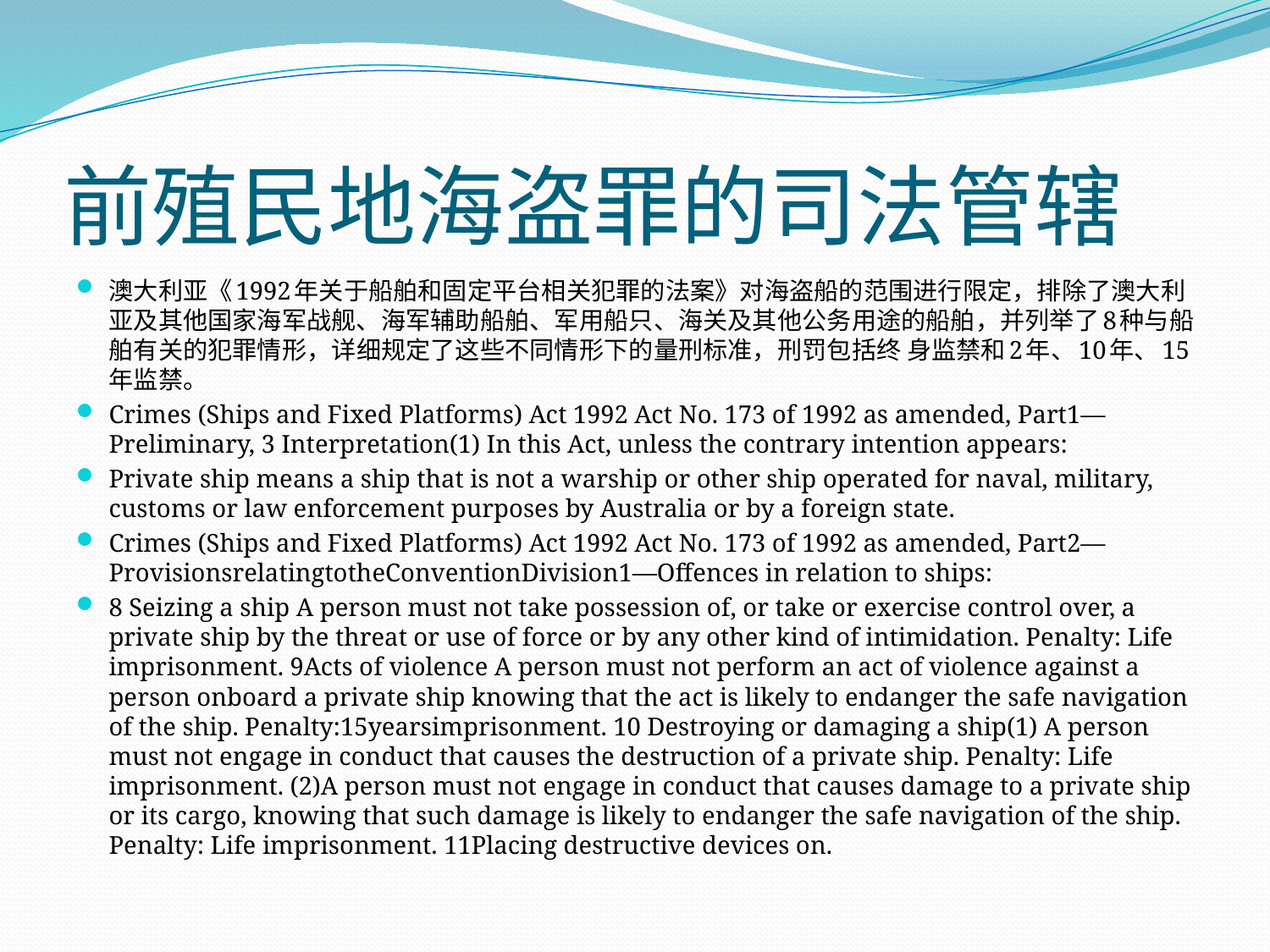

# 前殖民地海盗罪的司法管辖
澳大利亚《1992年关于船舶和固定平台相关犯罪的法案》对海盗船的范围进行限定，排除了澳大利亚及其他国家海军战舰、海军辅助船舶、军用船只、海关及其他公务用途的船舶，并列举了8种与船舶有关的犯罪情形，详细规定了这些不同情形下的量刑标准，刑罚包括终 身监禁和2年、10年、15年监禁。
Crimes (Ships and Fixed Platforms) Act 1992 Act No. 173 of 1992 as amended, Part1—Preliminary, 3 Interpretation(1) In this Act, unless the contrary intention appears:
Private ship means a ship that is not a warship or other ship operated for naval, military, customs or law enforcement purposes by Australia or by a foreign state.
Crimes (Ships and Fixed Platforms) Act 1992 Act No. 173 of 1992 as amended, Part2—ProvisionsrelatingtotheConventionDivision1—Offences in relation to ships:
8 Seizing a ship A person must not take possession of, or take or exercise control over, a private ship by the threat or use of force or by any other kind of intimidation. Penalty: Life imprisonment. 9Acts of violence A person must not perform an act of violence against a person onboard a private ship knowing that the act is likely to endanger the safe navigation of the ship. Penalty:15yearsimprisonment. 10 Destroying or damaging a ship(1) A person must not engage in conduct that causes the destruction of a private ship. Penalty: Life imprisonment. (2)A person must not engage in conduct that causes damage to a private ship or its cargo, knowing that such damage is likely to endanger the safe navigation of the ship. Penalty: Life imprisonment. 11Placing destructive devices on.